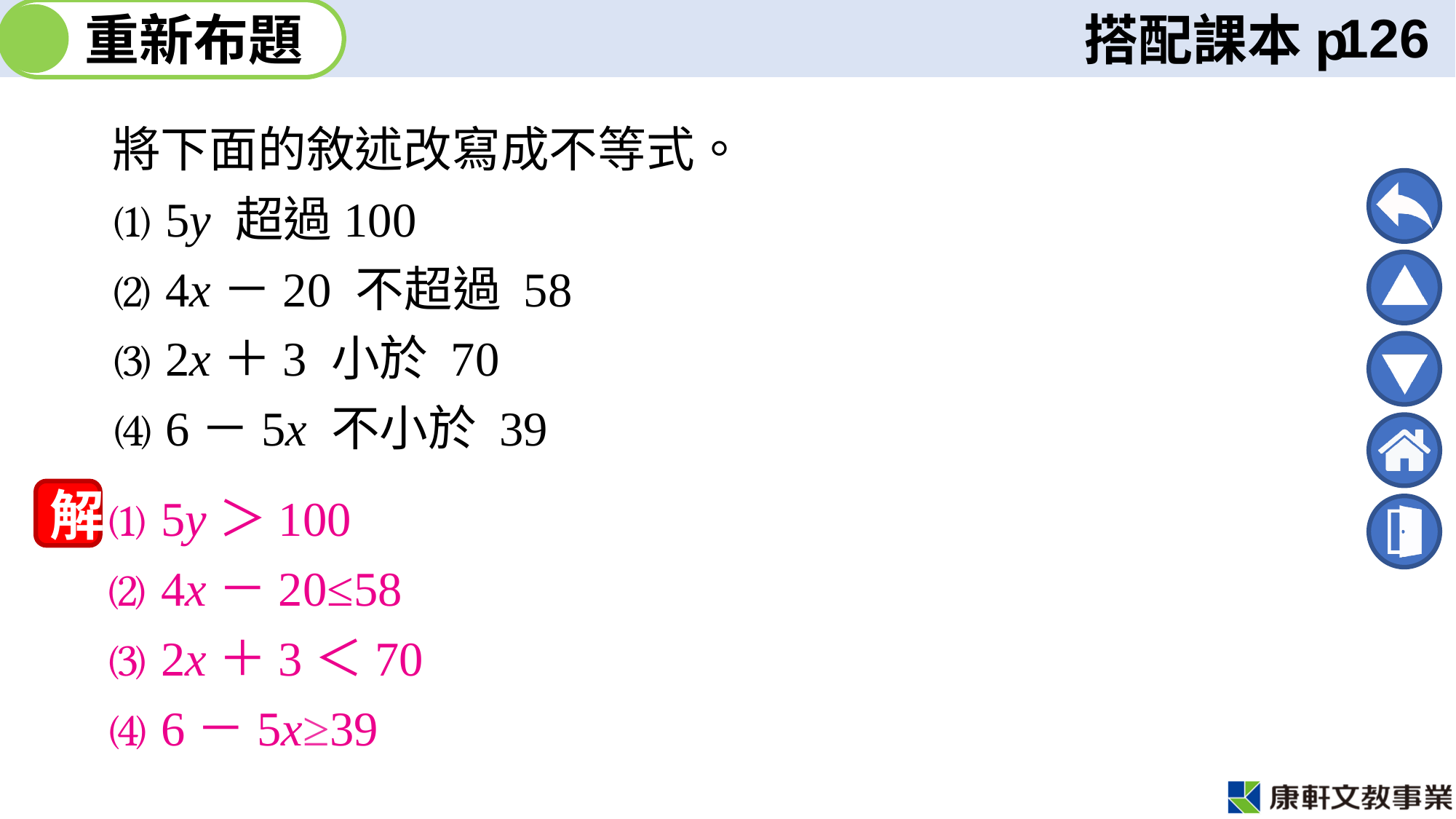

126
將下面的敘述改寫成不等式。
⑴ 5y 超過100
⑵ 4x－20 不超過 58
⑶ 2x＋3 小於 70
⑷ 6－5x 不小於 39

⑴ 5y＞100
⑵ 4x－20≤58
⑶ 2x＋3＜70
⑷ 6－5x≥39
解